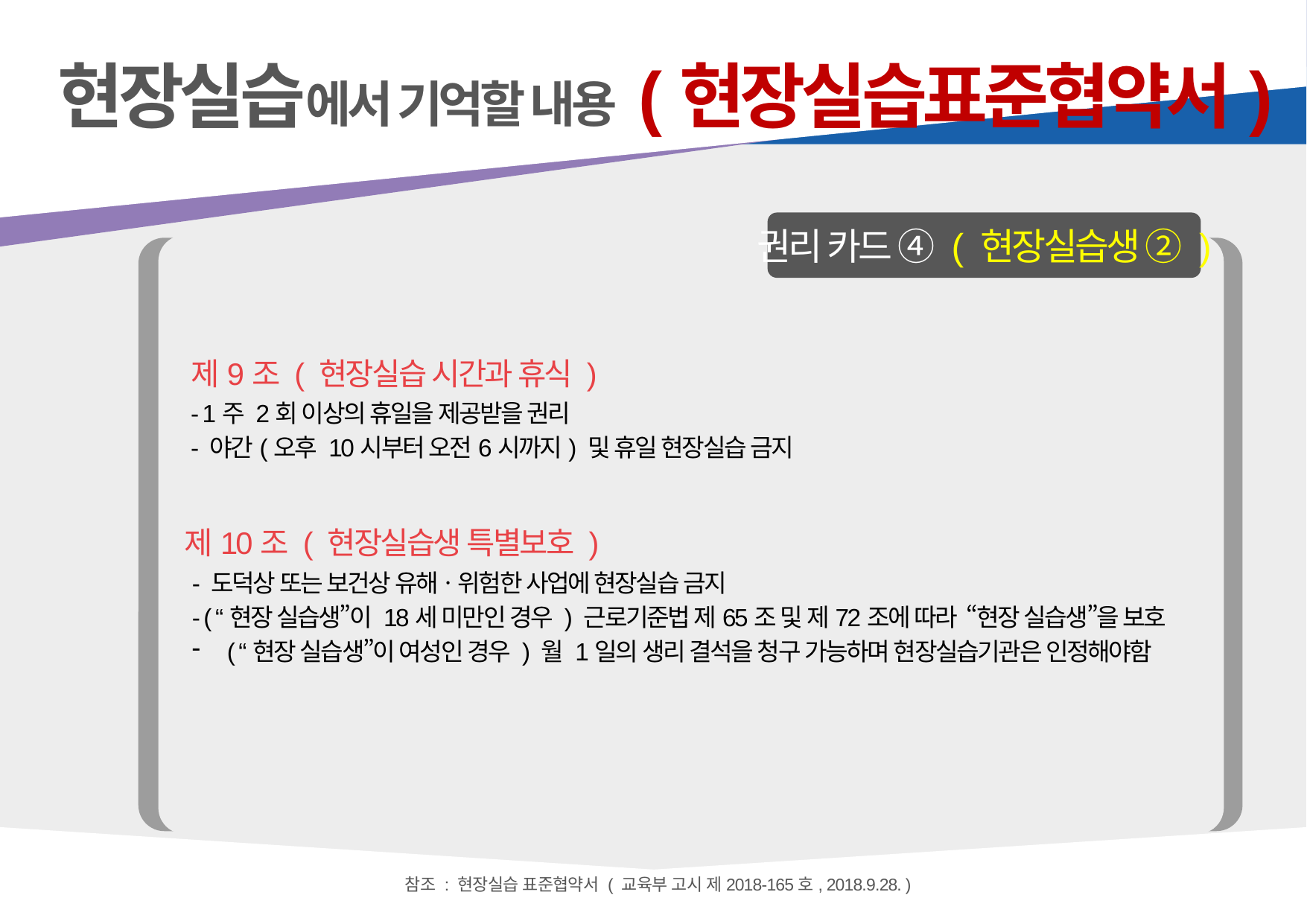

현장실습에서 기억할 내용 (현장실습표준협약서)
권리 카드 ④ ( 현장실습생 ② )

제9조 ( 현장실습 시간과 휴식 )
- 1주 2회 이상의 휴일을 제공받을 권리
- 야간(오후 10시부터 오전6시까지) 및 휴일 현장실습 금지
제10조 ( 현장실습생 특별보호 )
- 도덕상 또는 보건상 유해ㆍ위험한 사업에 현장실습 금지
- ( “현장 실습생”이 18세 미만인 경우 ) 근로기준법 제65조 및 제72조에 따라  “현장 실습생”을 보호
( “현장 실습생”이 여성인 경우 ) 월 1일의 생리 결석을 청구 가능하며 현장실습기관은 인정해야함
참조 : 현장실습 표준협약서 ( 교육부 고시 제2018-165호, 2018.9.28. )